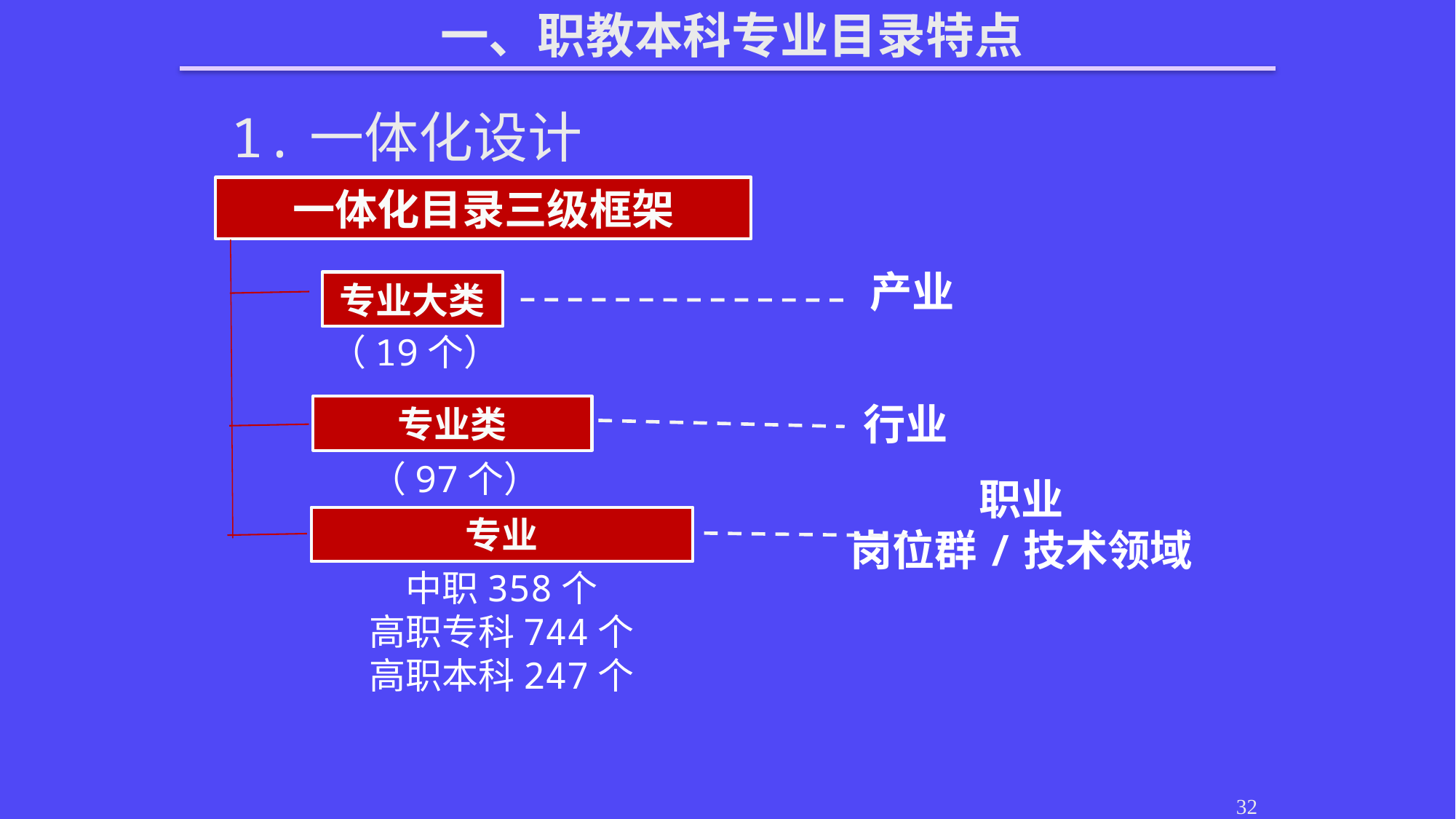

一、职教本科专业目录特点
1.一体化设计

一体化目录三级框架
产业
专业大类
行业
专业类
专业
职业
岗位群/技术领域
（19个）
（97个）
中职358个
高职专科744个
高职本科247个
32